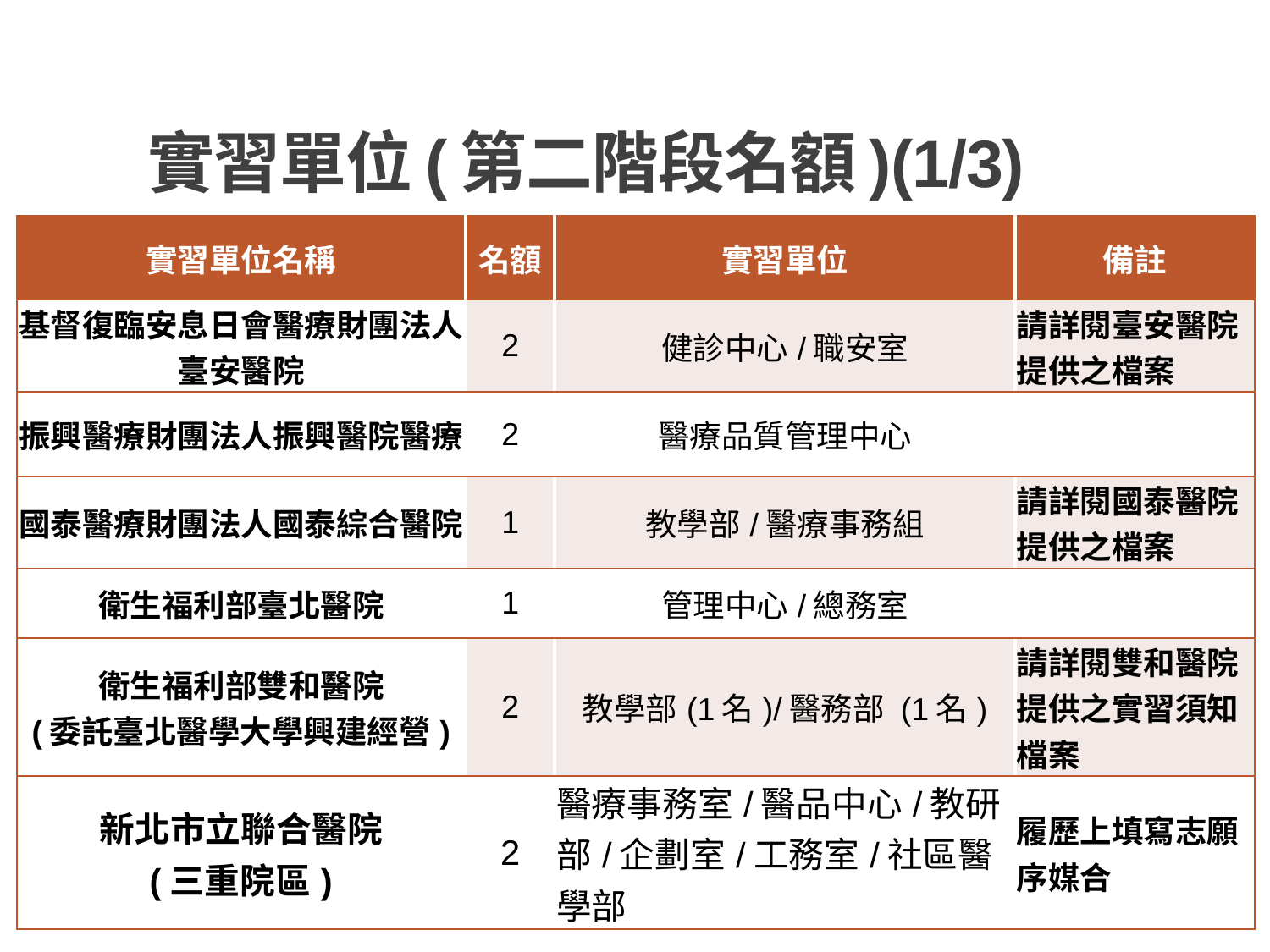

# 實習單位(第二階段名額)(1/3)
| 實習單位名稱 | 名額 | 實習單位 | 備註 |
| --- | --- | --- | --- |
| 基督復臨安息日會醫療財團法人臺安醫院 | 2 | 健診中心/職安室 | 請詳閱臺安醫院提供之檔案 |
| 振興醫療財團法人振興醫院醫療 | 2 | 醫療品質管理中心 |  |
| 國泰醫療財團法人國泰綜合醫院 | 1 | 教學部/醫療事務組 | 請詳閱國泰醫院提供之檔案 |
| 衛生福利部臺北醫院 | 1 | 管理中心/總務室 |  |
| 衛生福利部雙和醫院 (委託臺北醫學大學興建經營) | 2 | 教學部(1名)/醫務部 (1名) | 請詳閱雙和醫院提供之實習須知檔案 |
| 新北市立聯合醫院 (三重院區) | 2 | 醫療事務室/醫品中心/教研部/企劃室/工務室/社區醫學部 | 履歷上填寫志願序媒合 |